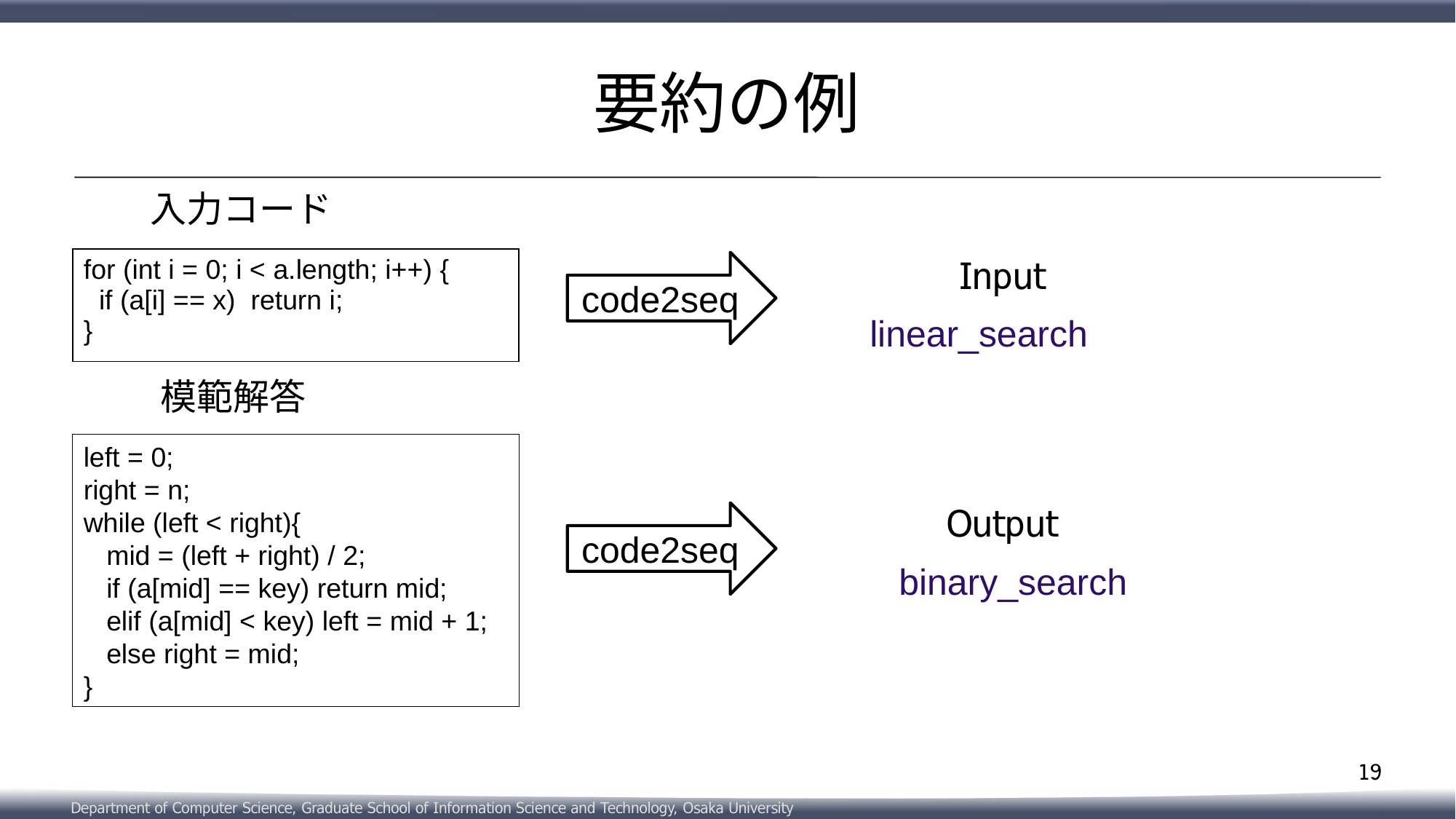

# 要約の例
入力コード

Input
| for (int i = 0; i < a.length; i++) { if (a[i] == x) return i; } |
| --- |
code2seq
linear_search
模範解答

left = 0;
right = n;
while (left < right){
   mid = (left + right) / 2;
   if (a[mid] == key) return mid;
   elif (a[mid] < key) left = mid + 1;
   else right = mid;
}
Output
code2seq
binary_search
19